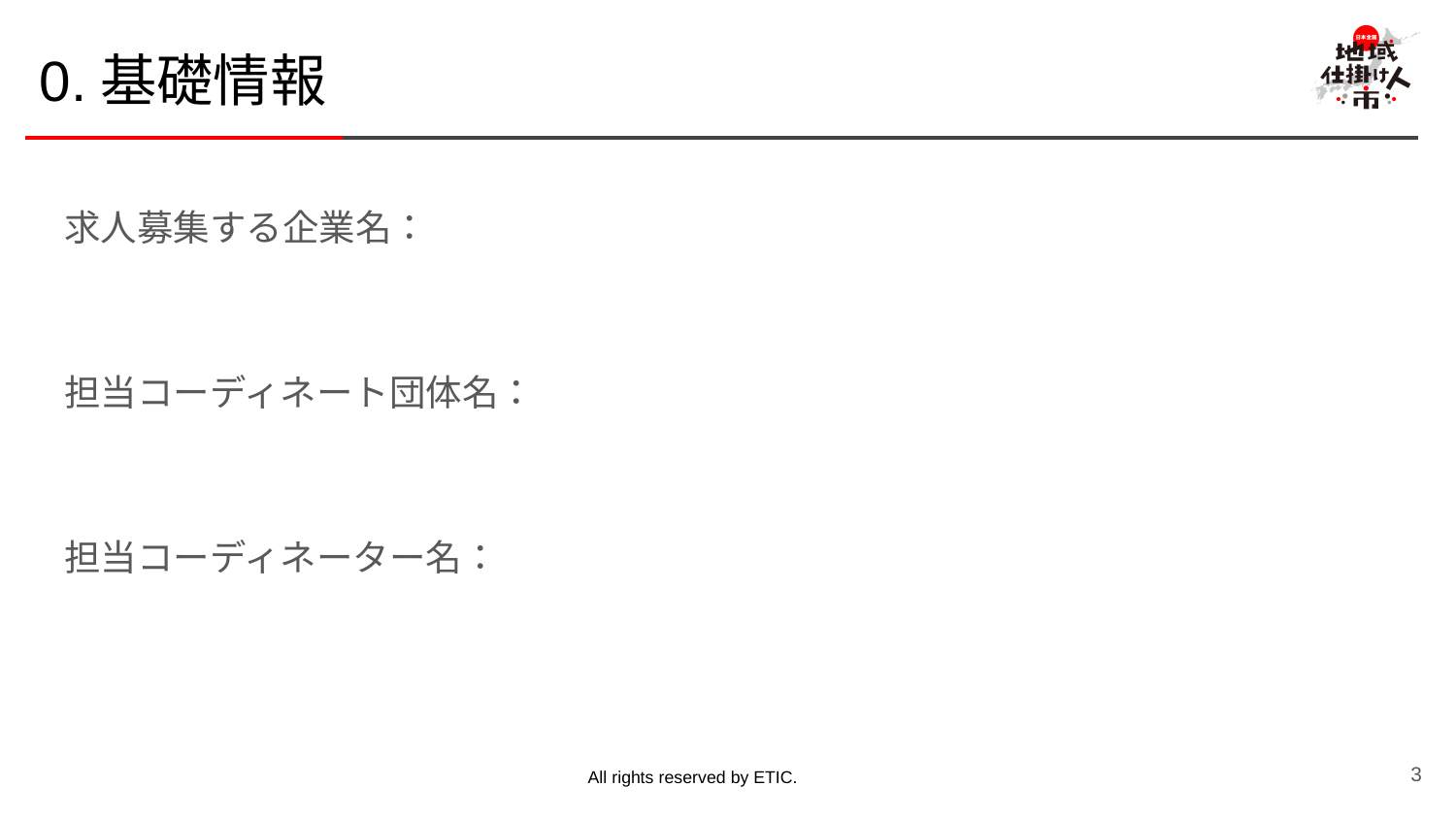

# 0.基礎情報
求人募集する企業名：

担当コーディネート団体名：

担当コーディネーター名：
3